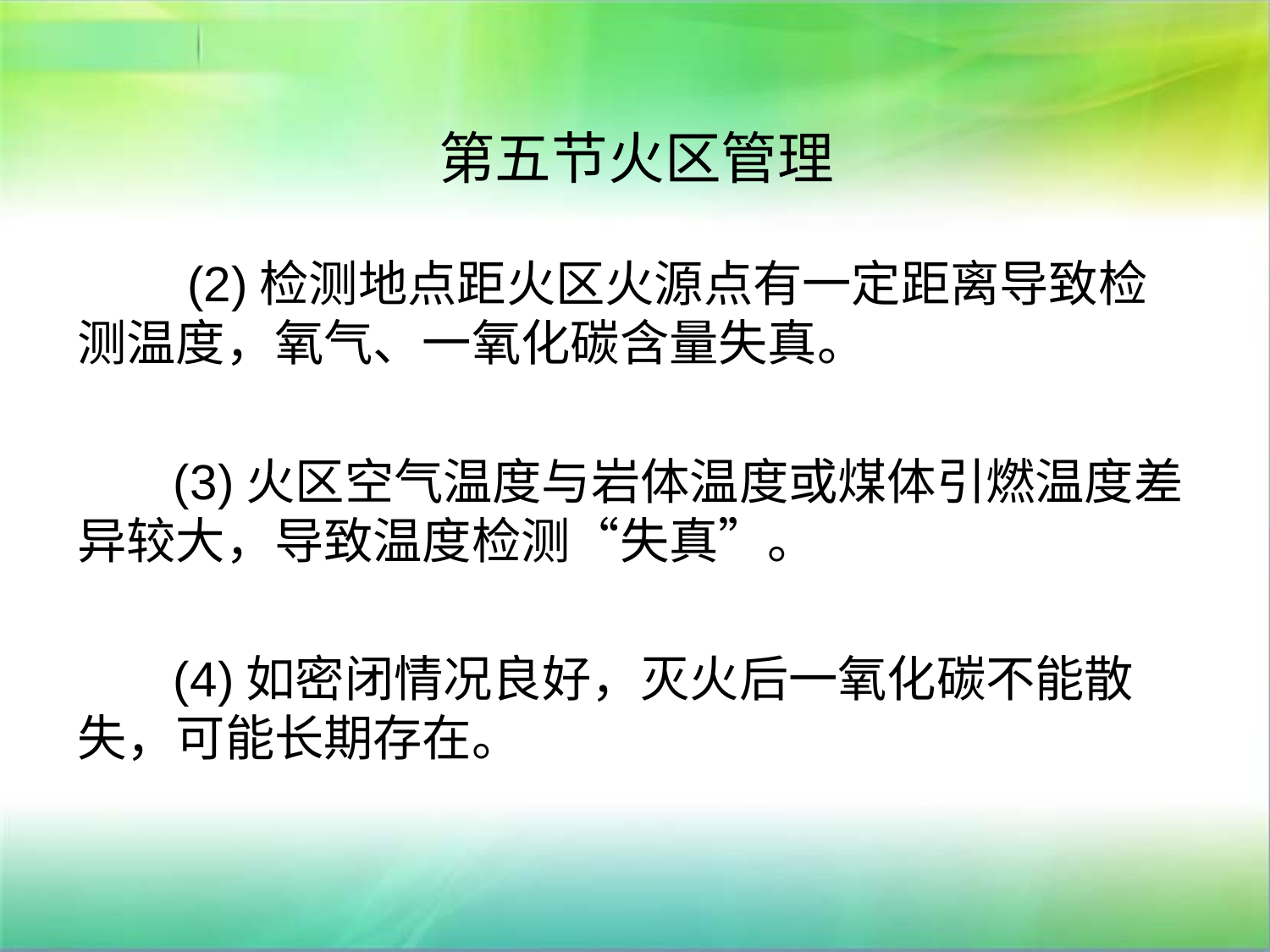

# 第五节火区管理
        (2)检测地点距火区火源点有一定距离导致检测温度，氧气、一氧化碳含量失真。

       (3)火区空气温度与岩体温度或煤体引燃温度差异较大，导致温度检测“失真”。

       (4)如密闭情况良好，灭火后一氧化碳不能散失，可能长期存在。